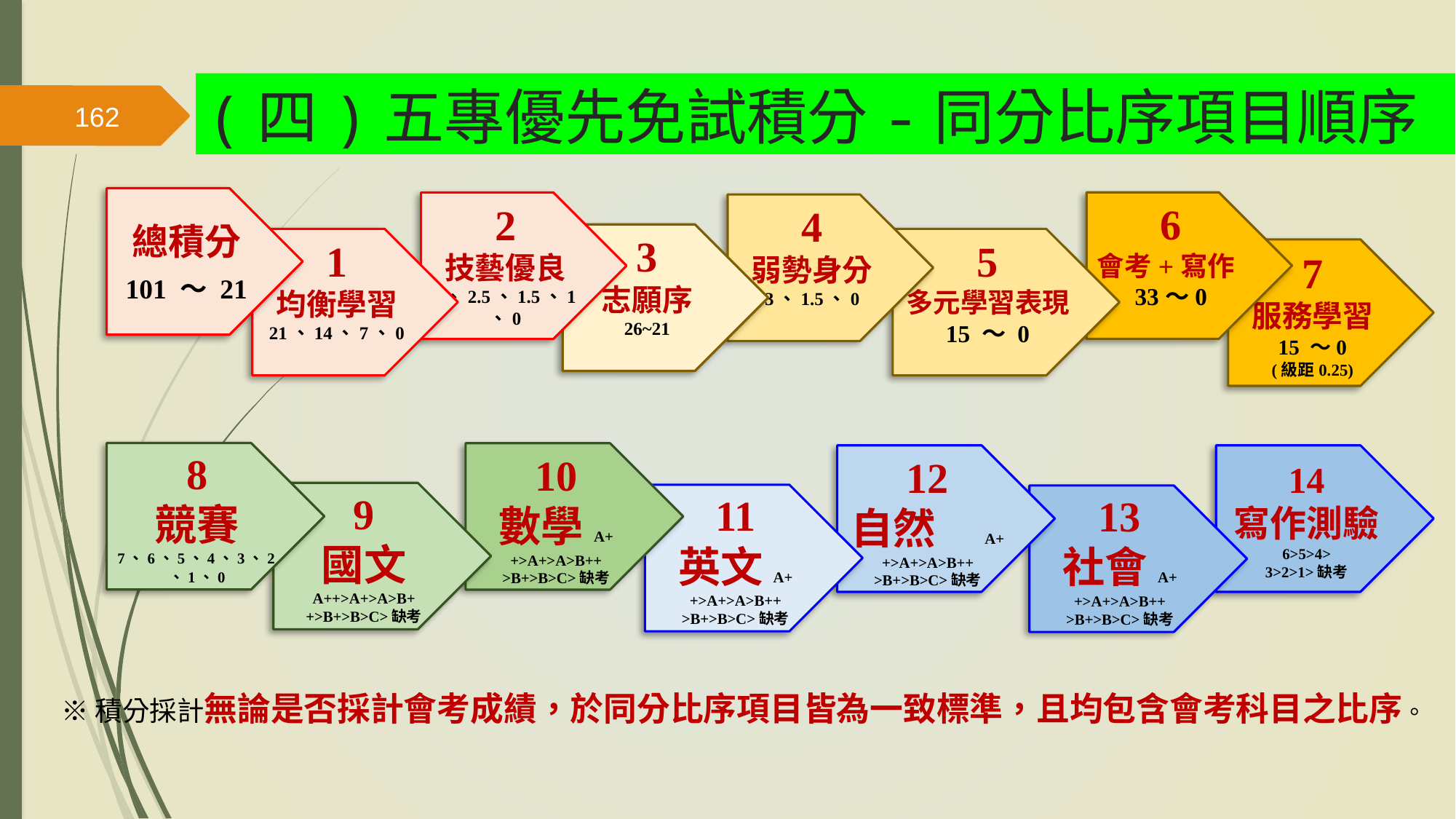

(四)五專優先免試積分-同分比序項目順序
162
總積分
101 ～ 21
6
會考+寫作
33～0
2
技藝優良
3、2.5、1.5、1、0
4
弱勢身分
3、1.5、0
3
志願序
26~21
1
均衡學習
21、14、7、0
5
多元學習表現
15 ～ 0
7
服務學習
15 ～0
(級距0.25)
8
競賽
7、6、5、4、3、2、1、0
10
數學A++>A+>A>B++
>B+>B>C>缺考
12
自然    A++>A+>A>B++
>B+>B>C>缺考
14
寫作測驗
6>5>4>
3>2>1>缺考
9
國文
A++>A+>A>B++>B+>B>C>缺考
11
英文A++>A+>A>B++
>B+>B>C>缺考
13
社會A++>A+>A>B++
>B+>B>C>缺考
※積分採計無論是否採計會考成績，於同分比序項目皆為一致標準，且均包含會考科目之比序。